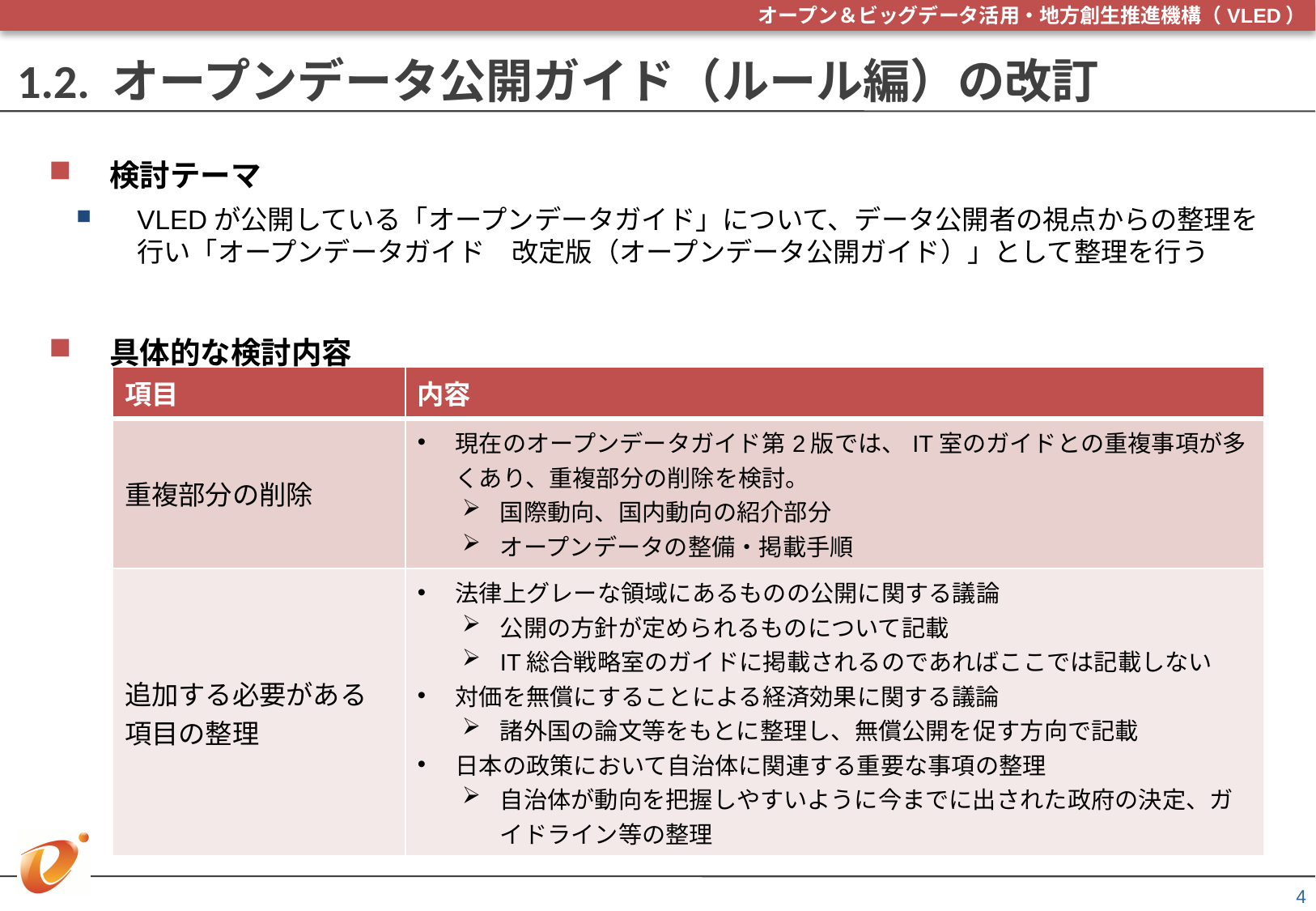

# 1.2. オープンデータ公開ガイド（ルール編）の改訂
検討テーマ
VLEDが公開している「オープンデータガイド」について、データ公開者の視点からの整理を行い「オープンデータガイド　改定版（オープンデータ公開ガイド）」として整理を行う

具体的な検討内容
| 項目 | 内容 |
| --- | --- |
| 重複部分の削除 | 現在のオープンデータガイド第2版では、IT室のガイドとの重複事項が多くあり、重複部分の削除を検討。 国際動向、国内動向の紹介部分 オープンデータの整備・掲載手順 |
| 追加する必要がある項目の整理 | 法律上グレーな領域にあるものの公開に関する議論 公開の方針が定められるものについて記載 IT総合戦略室のガイドに掲載されるのであればここでは記載しない 対価を無償にすることによる経済効果に関する議論 諸外国の論文等をもとに整理し、無償公開を促す方向で記載 日本の政策において自治体に関連する重要な事項の整理 自治体が動向を把握しやすいように今までに出された政府の決定、ガイドライン等の整理 |
4